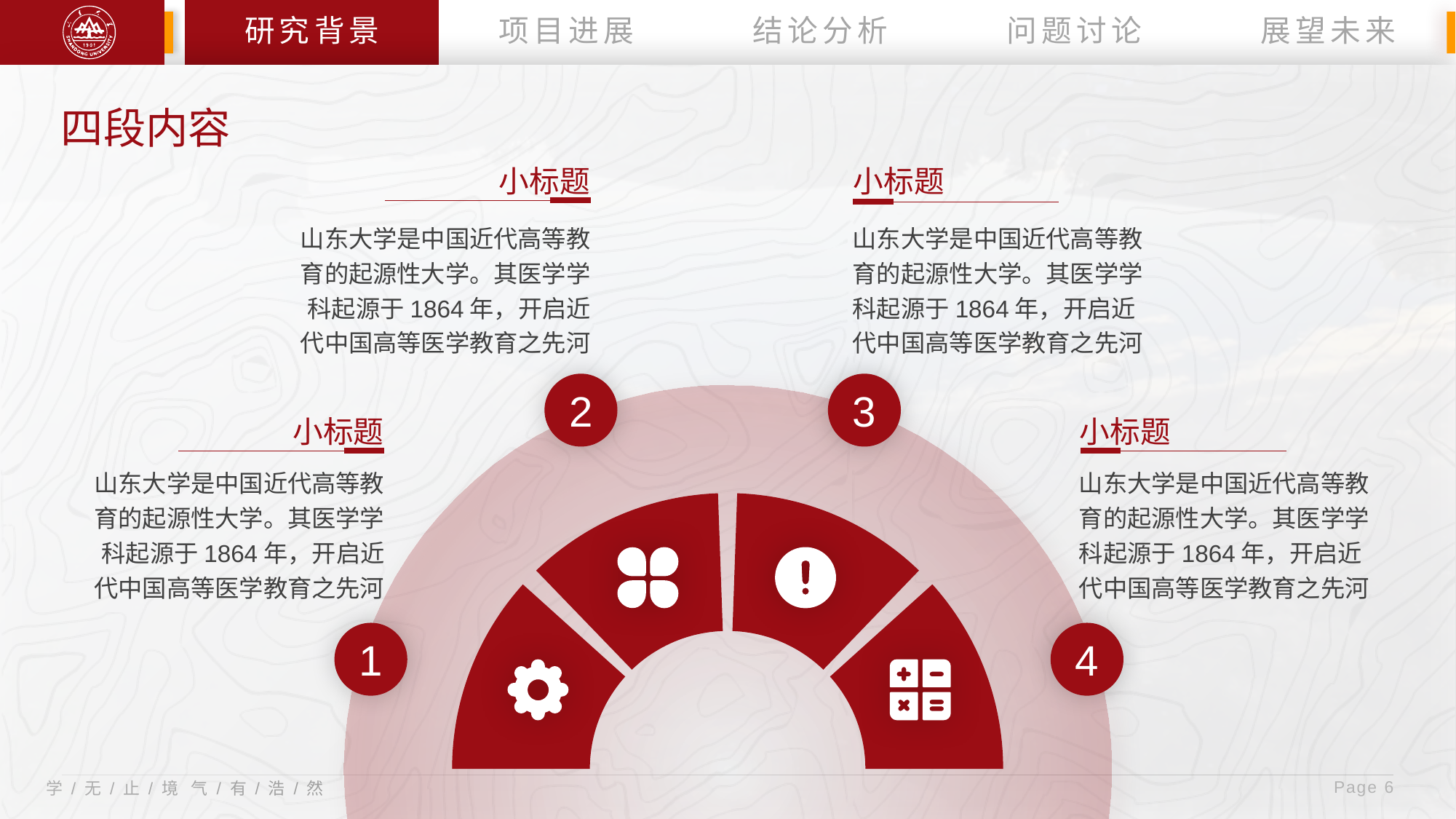

研究背景
项目进展
结论分析
问题讨论
展望未来
四段内容
小标题
小标题
山东大学是中国近代高等教育的起源性大学。其医学学科起源于1864年，开启近代中国高等医学教育之先河
山东大学是中国近代高等教育的起源性大学。其医学学科起源于1864年，开启近代中国高等医学教育之先河
2
3

小标题
小标题
山东大学是中国近代高等教育的起源性大学。其医学学科起源于1864年，开启近代中国高等医学教育之先河
山东大学是中国近代高等教育的起源性大学。其医学学科起源于1864年，开启近代中国高等医学教育之先河

1
4

  Page 6